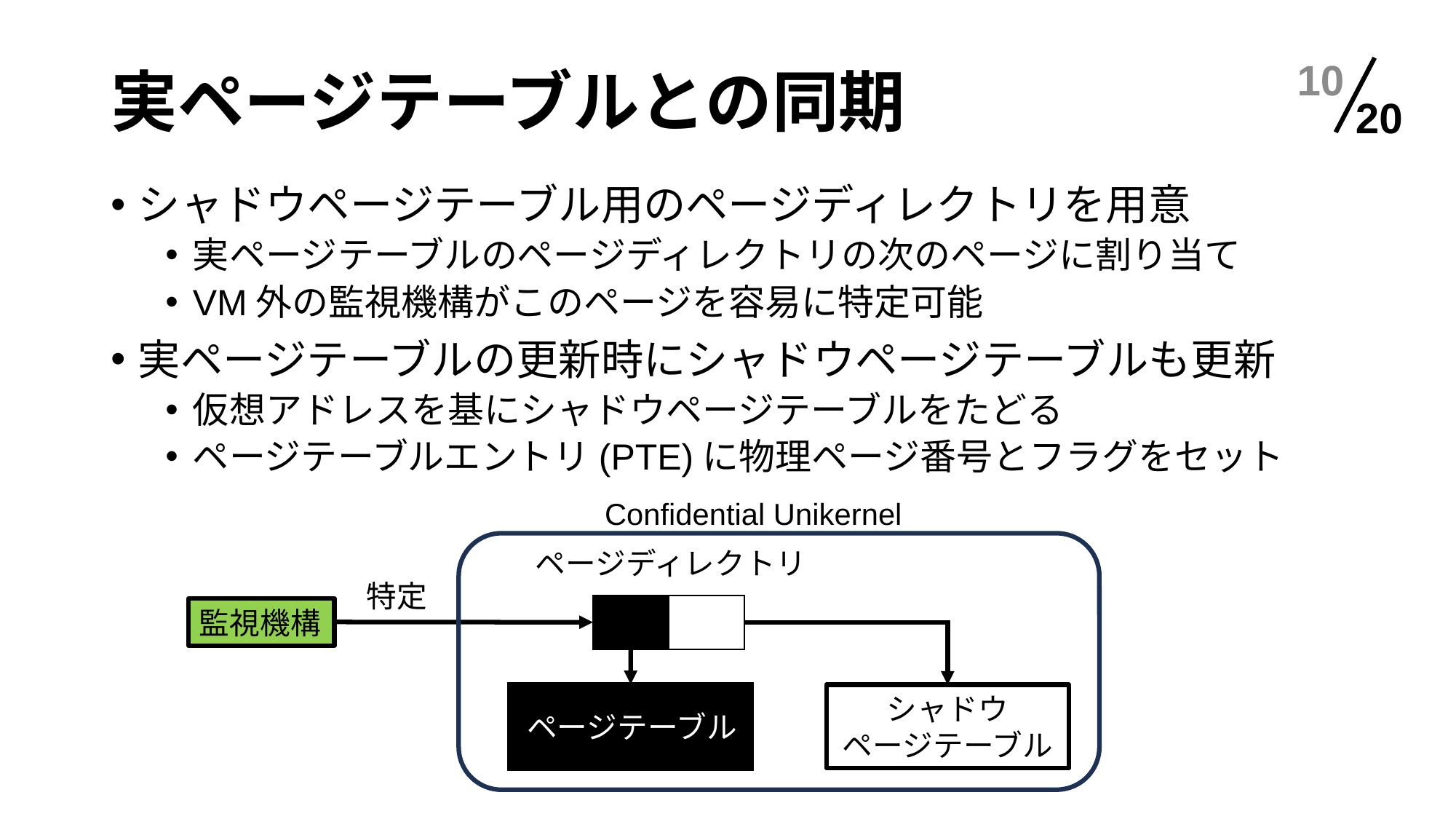

# 実ページテーブルとの同期
10
シャドウページテーブル用のページディレクトリを用意
実ページテーブルのページディレクトリの次のページに割り当て
VM外の監視機構がこのページを容易に特定可能
実ページテーブルの更新時にシャドウページテーブルも更新
仮想アドレスを基にシャドウページテーブルをたどる
ページテーブルエントリ(PTE)に物理ページ番号とフラグをセット
Confidential Unikernel

ページディレクトリ
特定

監視機構

シャドウ
ページテーブル
ページテーブル